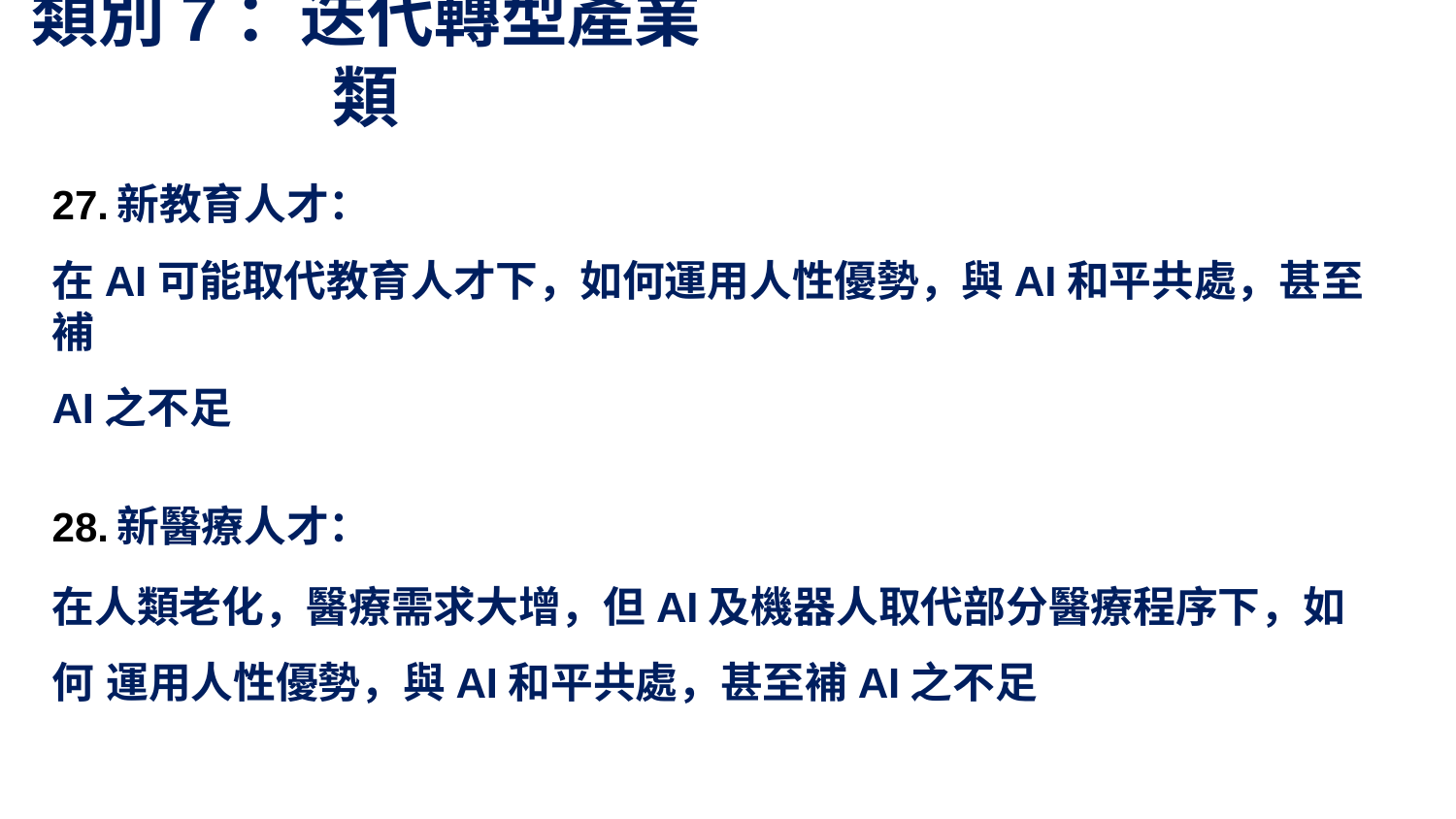

# 類別7：迭代轉型產業類
新教育人才：
在AI可能取代教育人才下，如何運用人性優勢，與AI和平共處，甚至補
AI之不足

新醫療人才：
在人類老化，醫療需求大增，但AI及機器人取代部分醫療程序下，如何 運用人性優勢，與AI和平共處，甚至補AI之不足